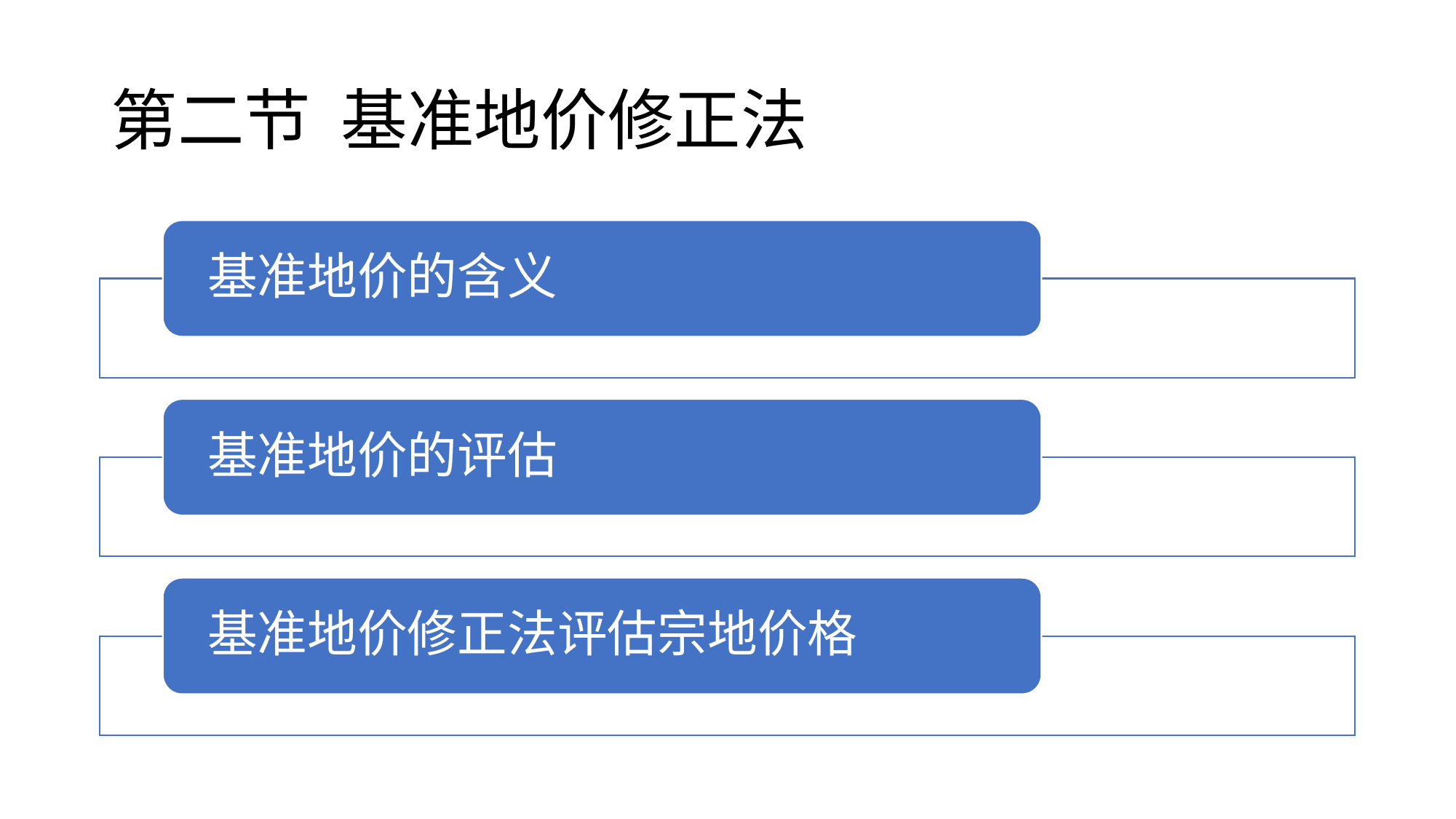

# 第二节  基准地价修正法
基准地价的含义
基准地价的评估
基准地价修正法评估宗地价格